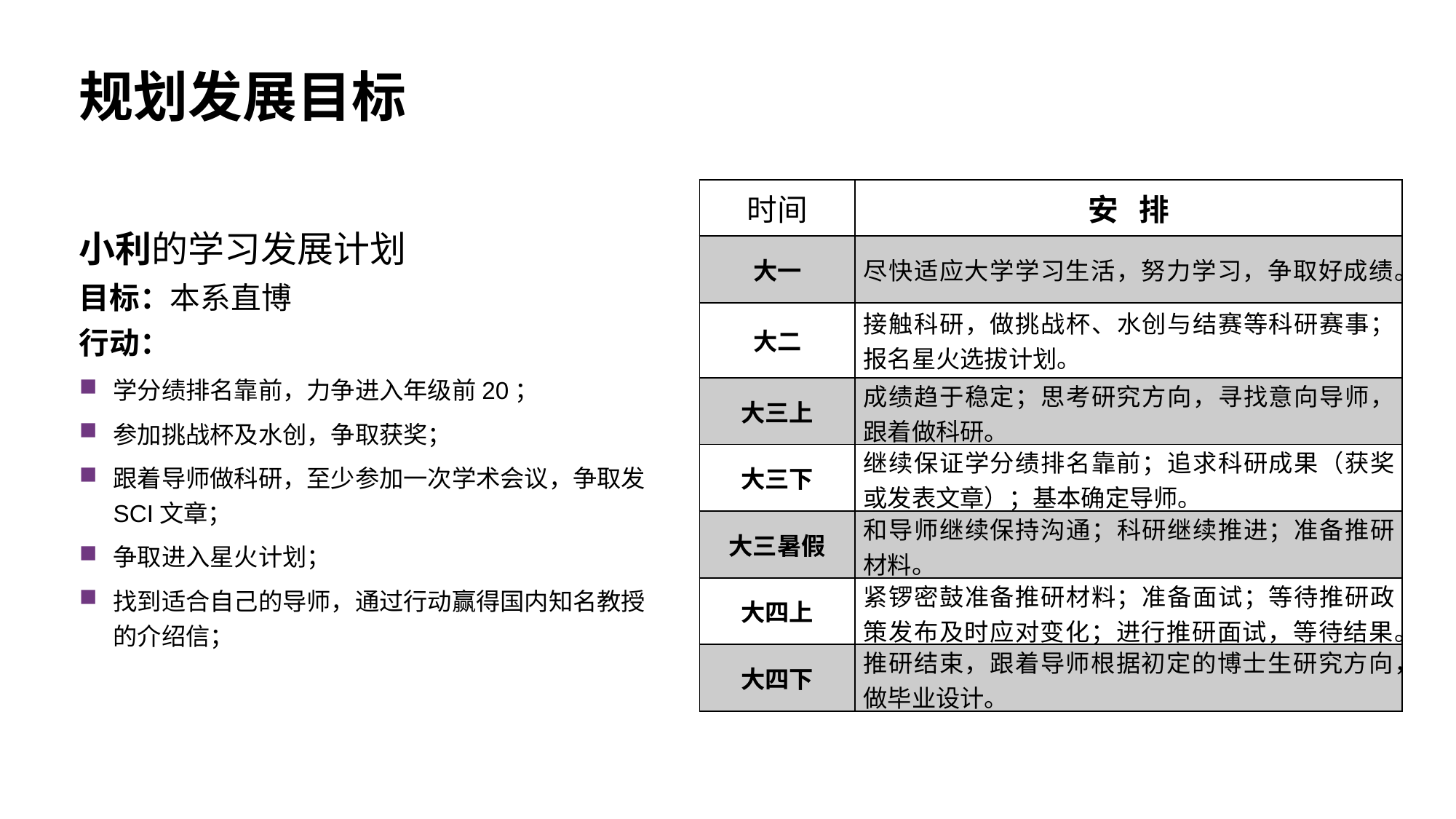

规划发展目标
| 时间 | 安 排 |
| --- | --- |
| 大一 | 尽快适应大学学习生活，努力学习，争取好成绩。 |
| 大二 | 接触科研，做挑战杯、水创与结赛等科研赛事；报名星火选拔计划。 |
| 大三上 | 成绩趋于稳定；思考研究方向，寻找意向导师，跟着做科研。 |
| 大三下 | 继续保证学分绩排名靠前；追求科研成果（获奖或发表文章）；基本确定导师。 |
| 大三暑假 | 和导师继续保持沟通；科研继续推进；准备推研材料。 |
| 大四上 | 紧锣密鼓准备推研材料；准备面试；等待推研政策发布及时应对变化；进行推研面试，等待结果。 |
| 大四下 | 推研结束，跟着导师根据初定的博士生研究方向，做毕业设计。 |
小利的学习发展计划
目标：本系直博
行动：
学分绩排名靠前，力争进入年级前20；
参加挑战杯及水创，争取获奖；
跟着导师做科研，至少参加一次学术会议，争取发SCI文章；
争取进入星火计划；
找到适合自己的导师，通过行动赢得国内知名教授的介绍信；